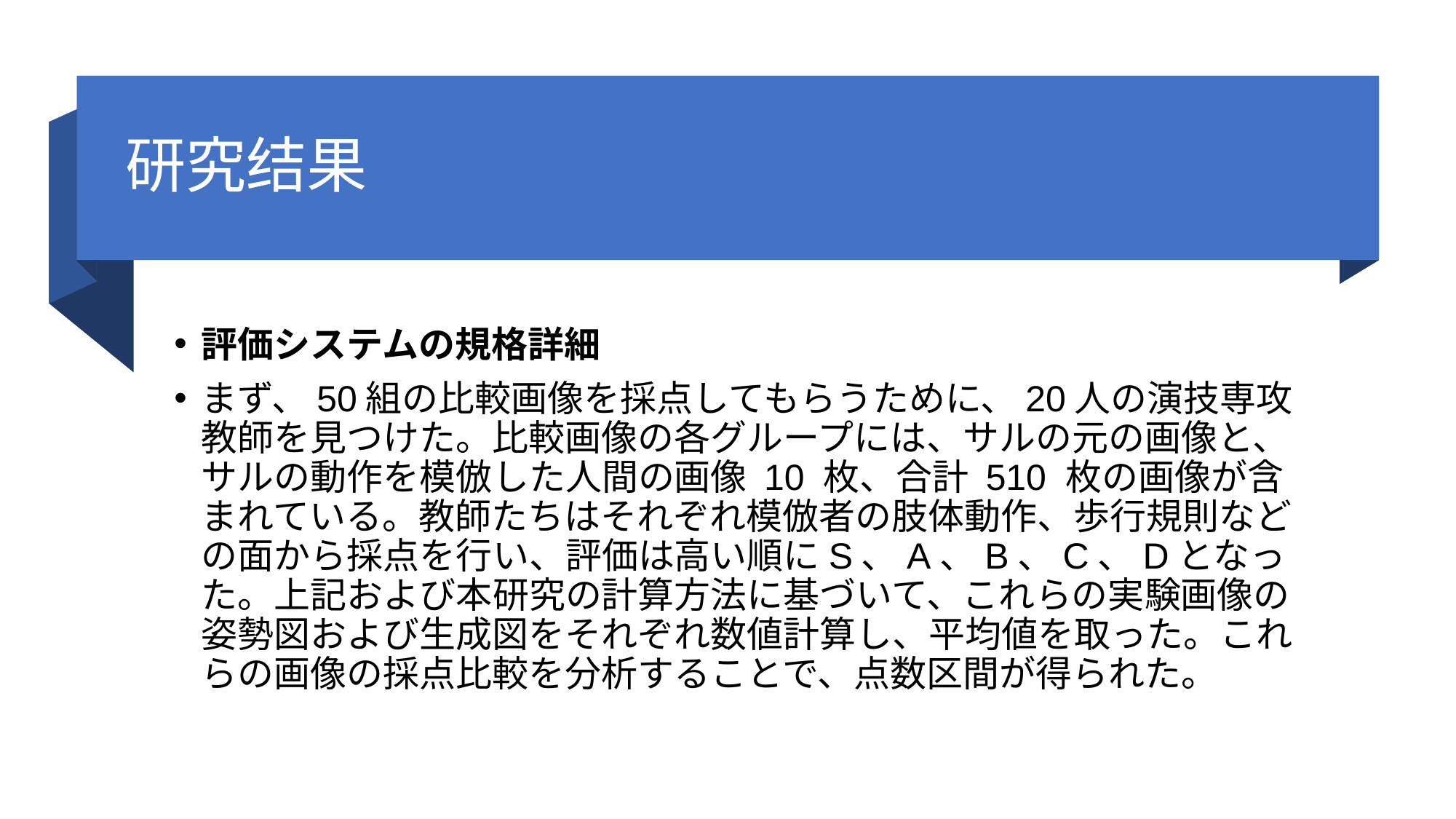

# 研究结果

評価システムの規格詳細
まず、50組の比較画像を採点してもらうために、20人の演技専攻教師を見つけた。比較画像の各グループには、サルの元の画像と、サルの動作を模倣した人間の画像 10 枚、合計 510 枚の画像が含まれている。教師たちはそれぞれ模倣者の肢体動作、歩行規則などの面から採点を行い、評価は高い順にS、A、B、C、Dとなった。上記および本研究の計算方法に基づいて、これらの実験画像の姿勢図および生成図をそれぞれ数値計算し、平均値を取った。これらの画像の採点比較を分析することで、点数区間が得られた。